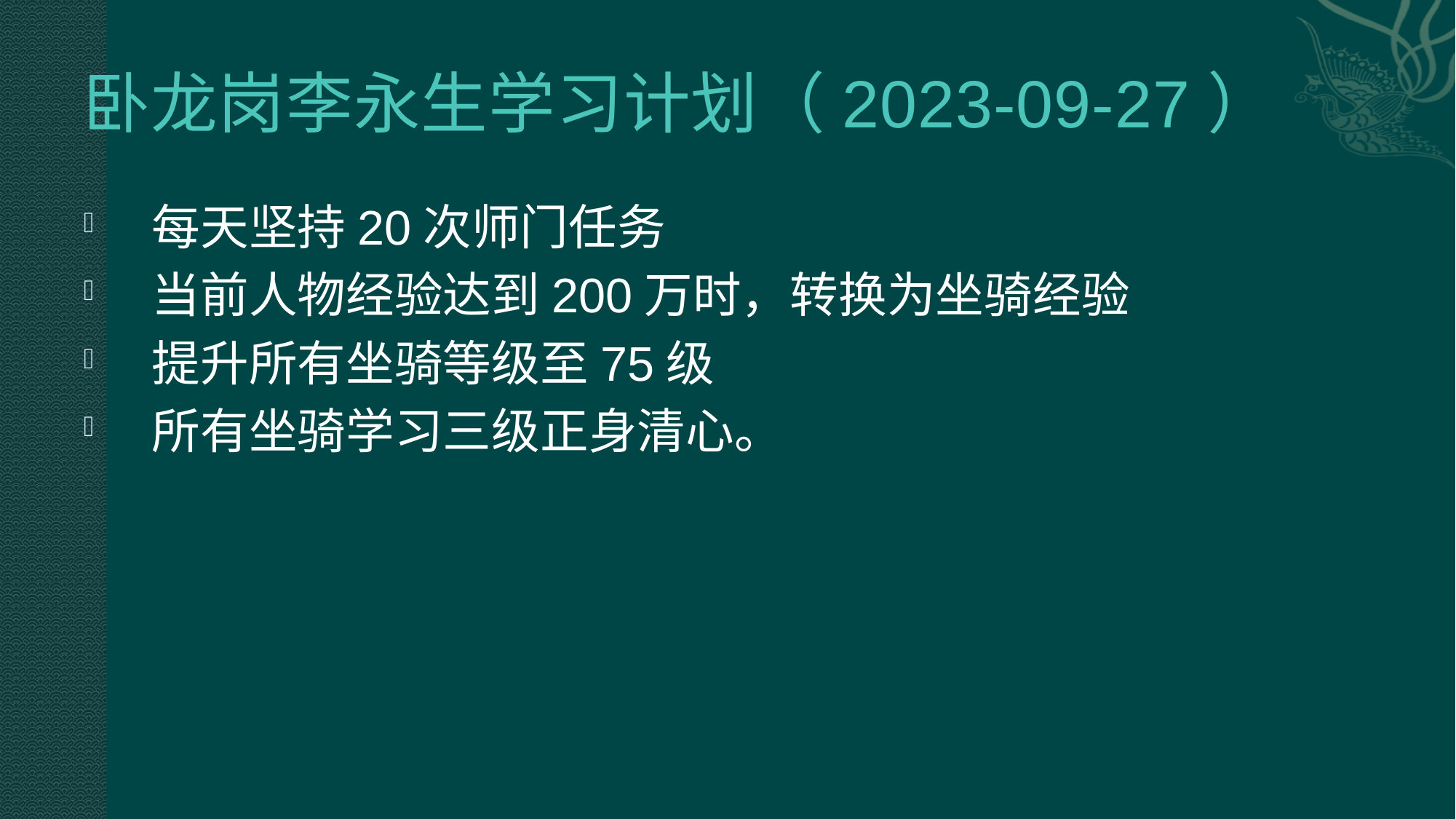

# 卧龙岗李永生学习计划（2023-09-27）
每天坚持20次师门任务
当前人物经验达到200万时，转换为坐骑经验
提升所有坐骑等级至75级
所有坐骑学习三级正身清心。